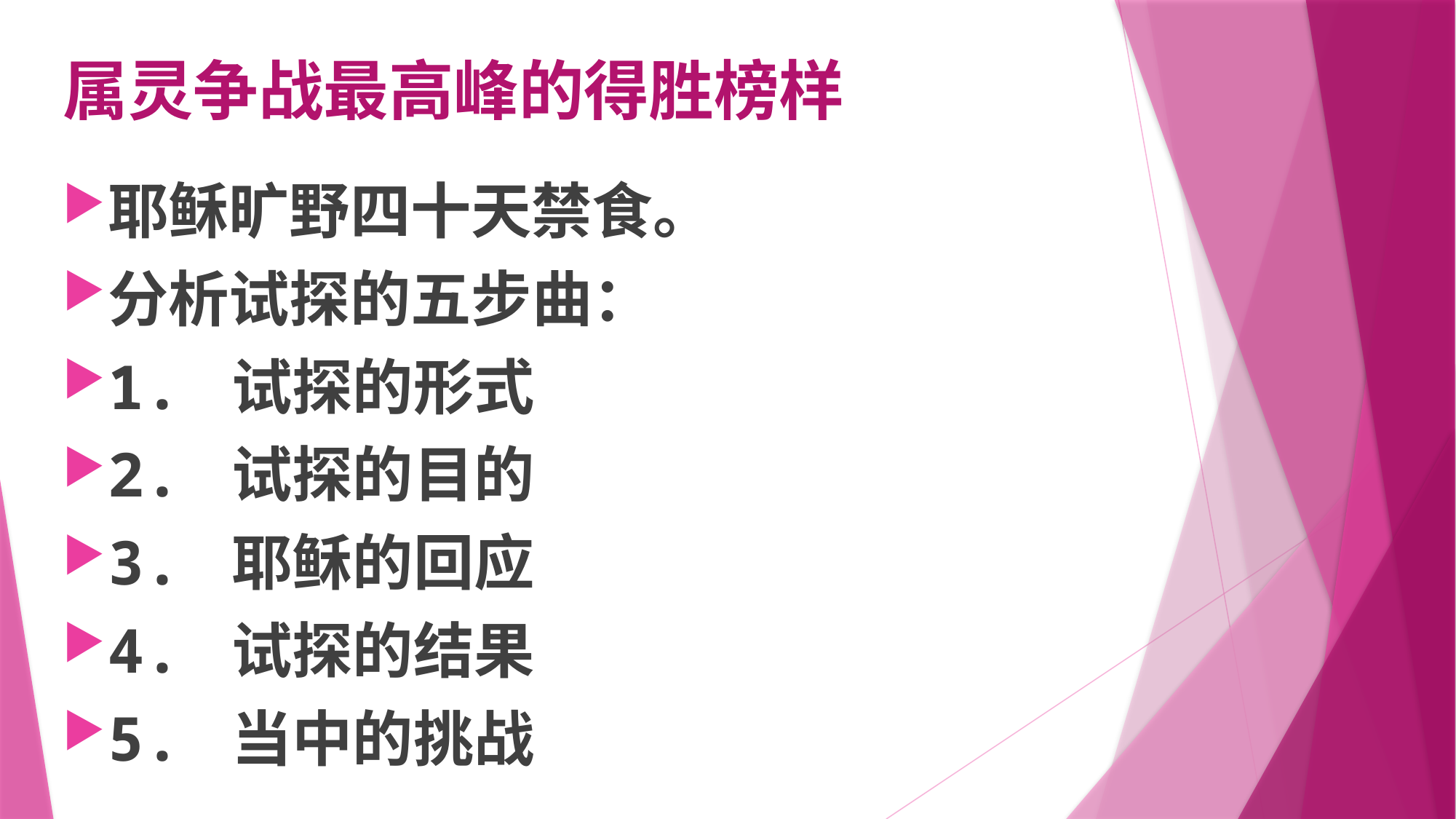

# 属灵争战最高峰的得胜榜样
耶稣旷野四十天禁食。
分析试探的五步曲：
1. 试探的形式
2. 试探的目的
3. 耶稣的回应
4. 试探的结果
5. 当中的挑战